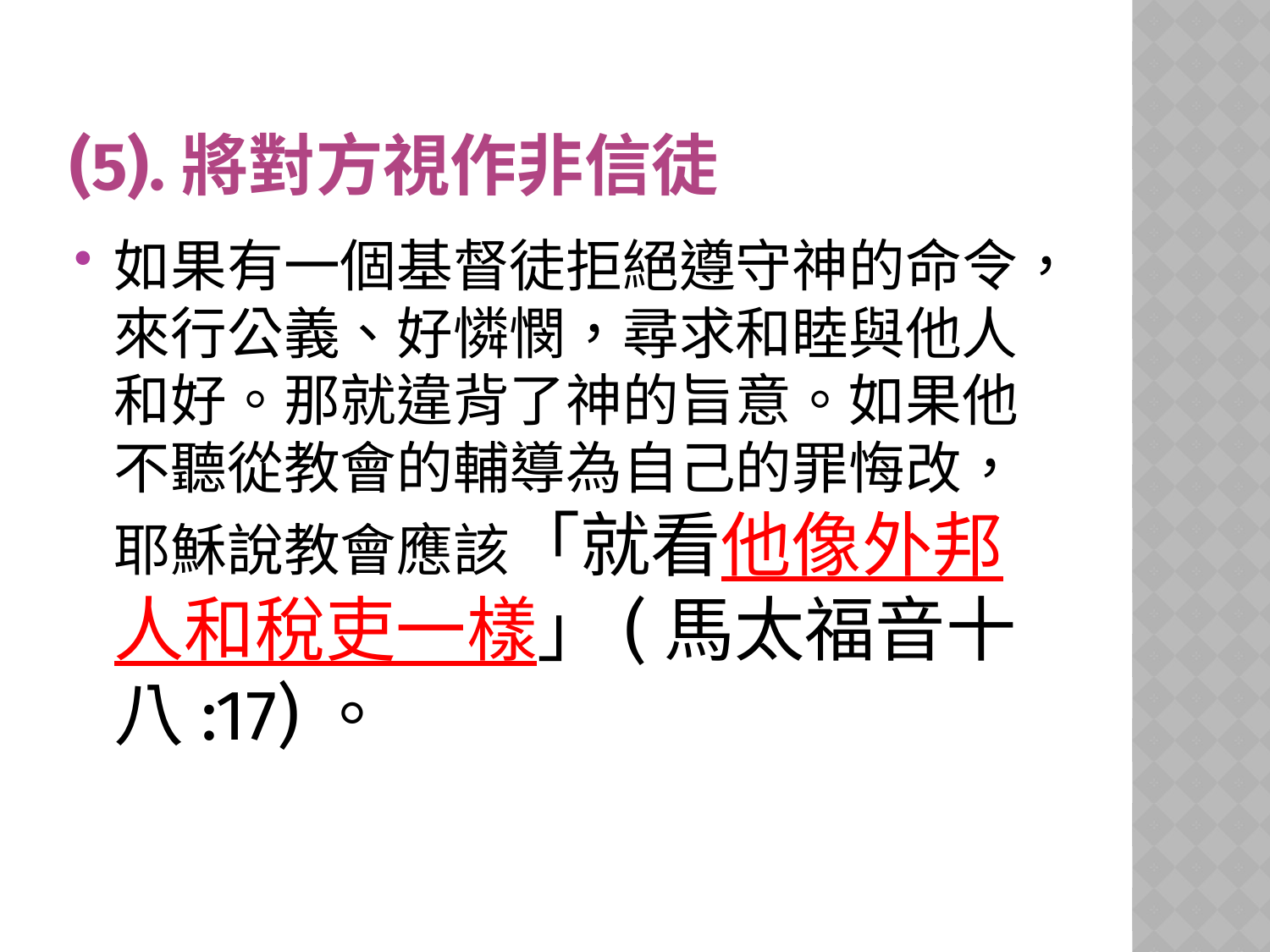

# (5).將對方視作非信徒
如果有一個基督徒拒絕遵守神的命令，來行公義、好憐憫，尋求和睦與他人和好。那就違背了神的旨意。如果他不聽從教會的輔導為自己的罪悔改，耶穌說教會應該「就看他像外邦人和稅吏一樣」(馬太福音十八:17)。